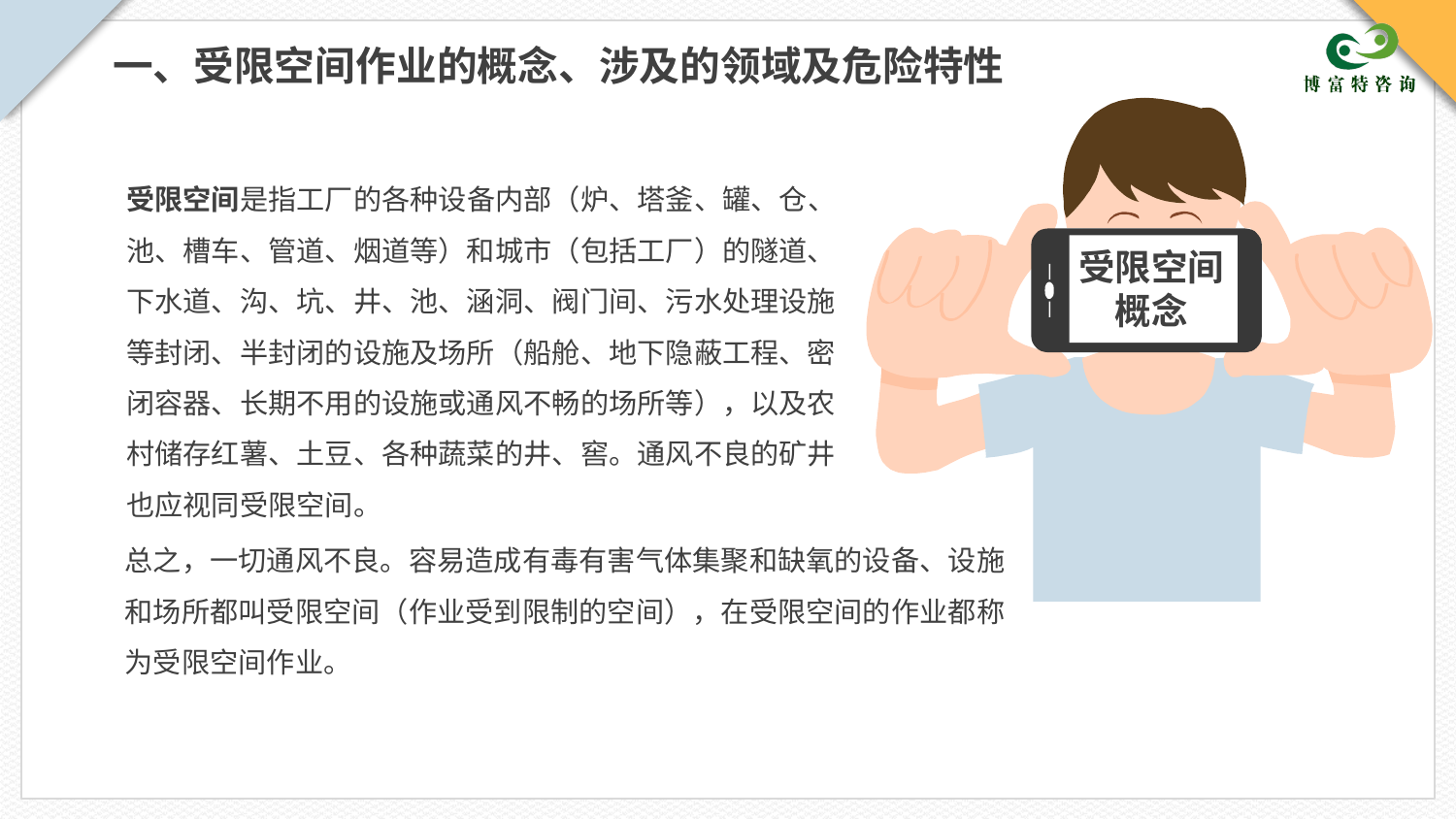

一、受限空间作业的概念、涉及的领域及危险特性

受限空间是指工厂的各种设备内部（炉、塔釜、罐、仓、池、槽车、管道、烟道等）和城市（包括工厂）的隧道、下水道、沟、坑、井、池、涵洞、阀门间、污水处理设施等封闭、半封闭的设施及场所（船舱、地下隐蔽工程、密闭容器、长期不用的设施或通风不畅的场所等），以及农村储存红薯、土豆、各种蔬菜的井、窖。通风不良的矿井也应视同受限空间。
受限空间
概念
总之，一切通风不良。容易造成有毒有害气体集聚和缺氧的设备、设施和场所都叫受限空间（作业受到限制的空间），在受限空间的作业都称为受限空间作业。